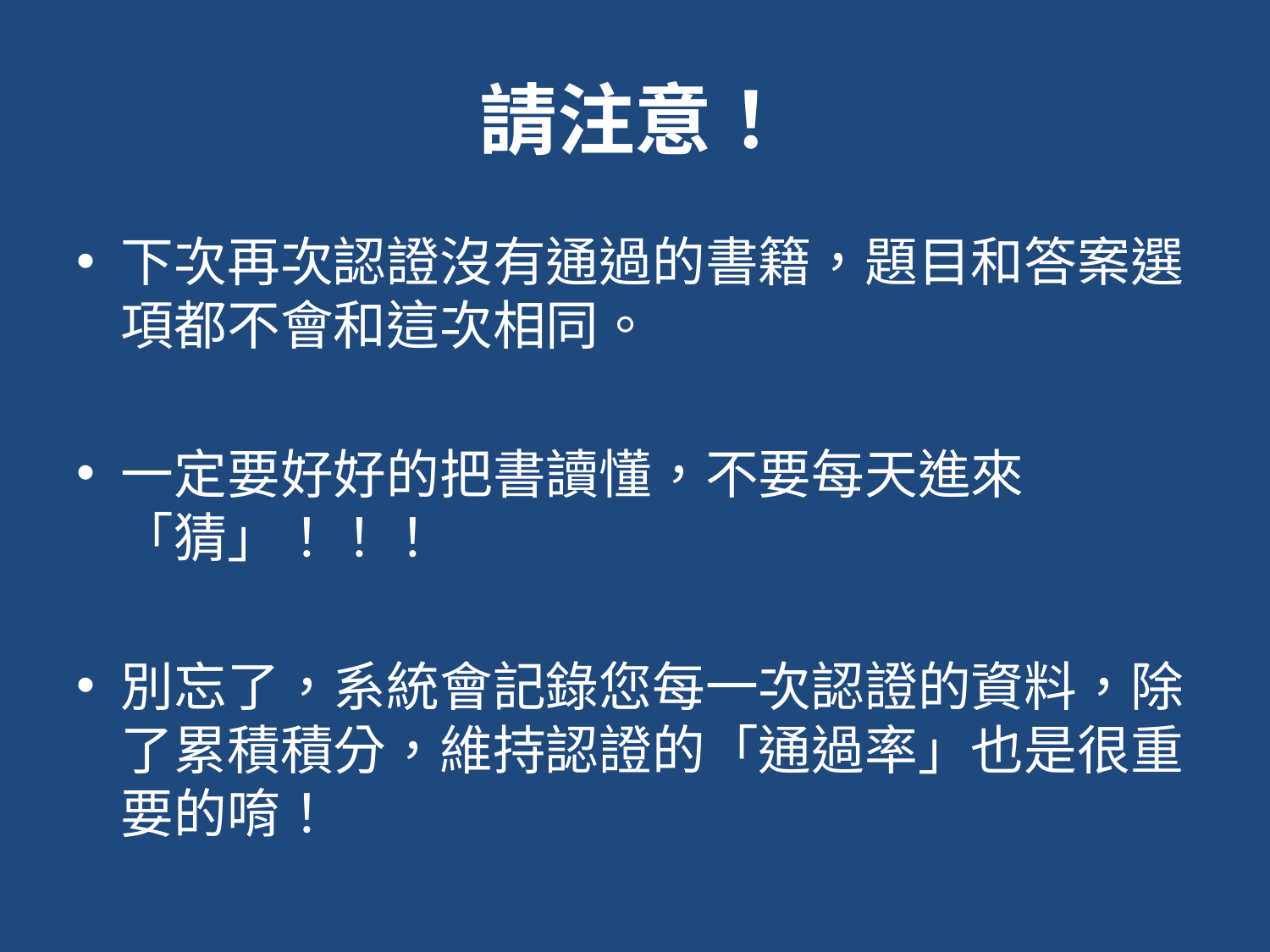

# 請注意！
下次再次認證沒有通過的書籍，題目和答案選項都不會和這次相同。

一定要好好的把書讀懂，不要每天進來「猜」！！！

別忘了，系統會記錄您每一次認證的資料，除了累積積分，維持認證的「通過率」也是很重要的唷！